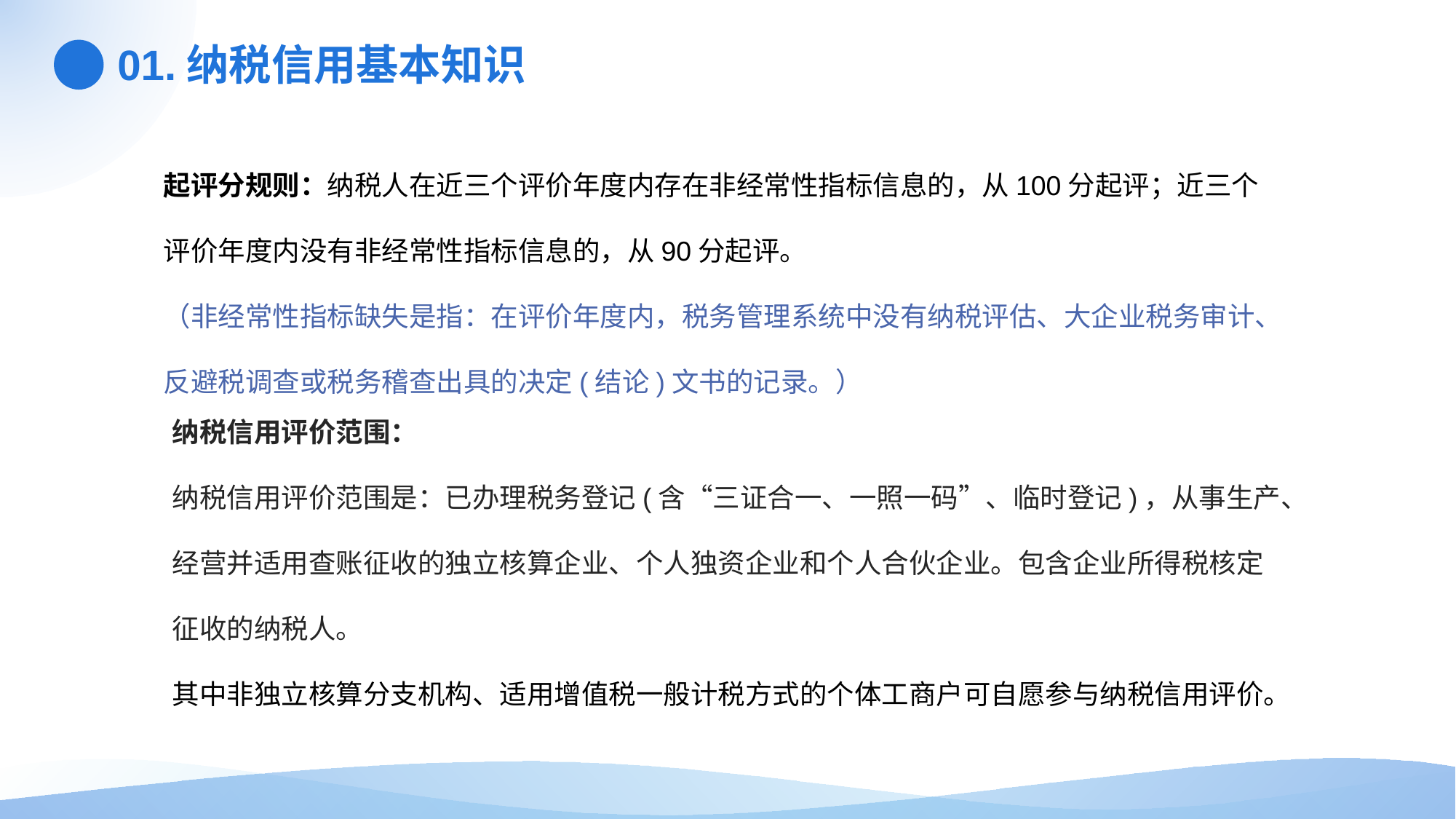

01.纳税信用基本知识

起评分规则：纳税人在近三个评价年度内存在非经常性指标信息的，从100分起评；近三个评价年度内没有非经常性指标信息的，从90分起评。
（非经常性指标缺失是指：在评价年度内，税务管理系统中没有纳税评估、大企业税务审计、反避税调查或税务稽查出具的决定(结论)文书的记录。）

纳税信用评价范围：
纳税信用评价范围是：已办理税务登记(含“三证合一、一照一码”、临时登记)，从事生产、经营并适用查账征收的独立核算企业、个人独资企业和个人合伙企业。包含企业所得税核定征收的纳税人。
其中非独立核算分支机构、适用增值税一般计税方式的个体工商户可自愿参与纳税信用评价。